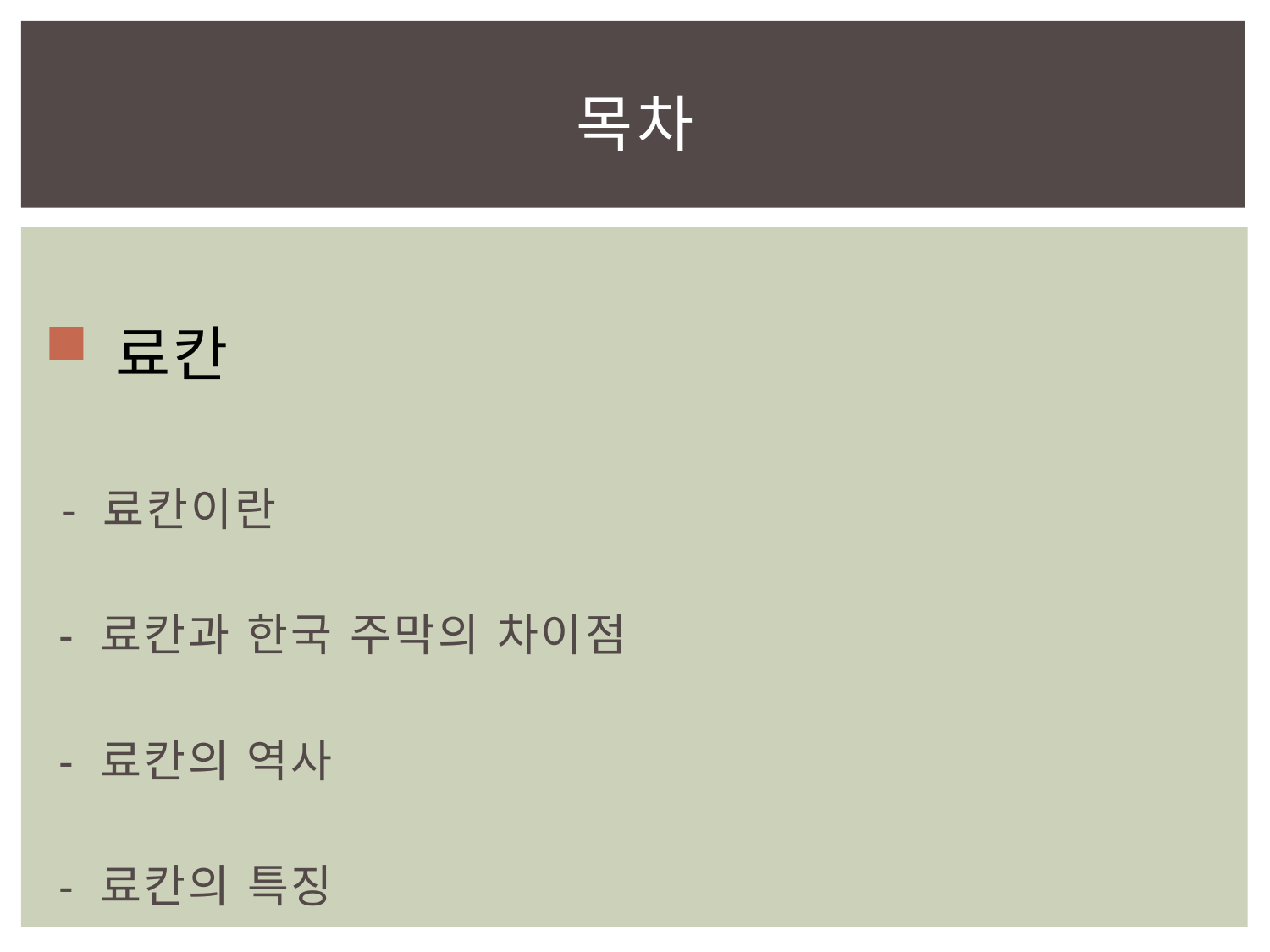

# 목차

 료칸

  - 료칸이란

 - 료칸과 한국 주막의 차이점

 - 료칸의 역사

 - 료칸의 특징